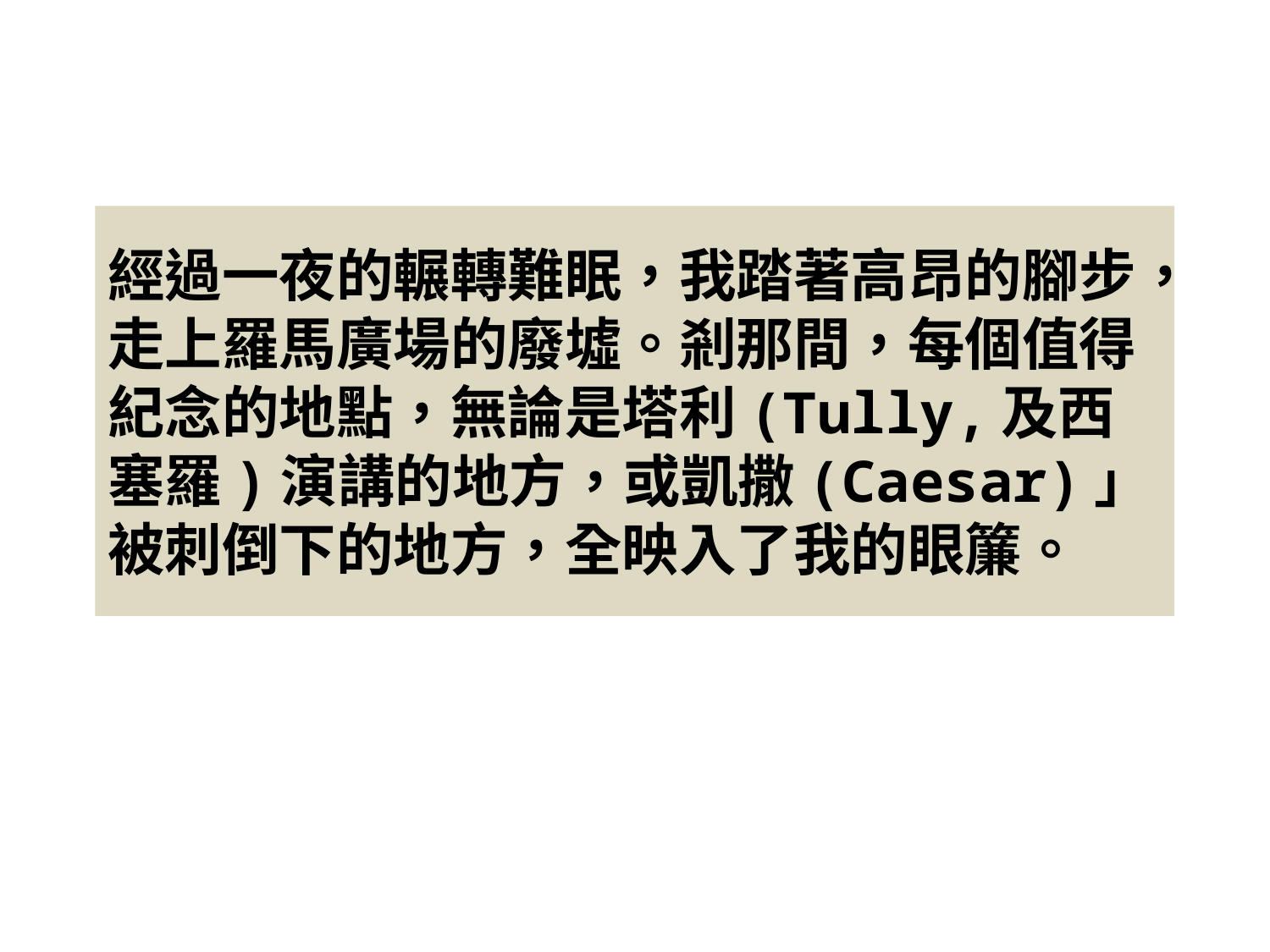

# 經過一夜的輾轉難眠，我踏著高昂的腳步，走上羅馬廣場的廢墟。剎那間，每個值得紀念的地點，無論是塔利(Tully,及西塞羅)演講的地方，或凱撒(Caesar)」被刺倒下的地方，全映入了我的眼簾。